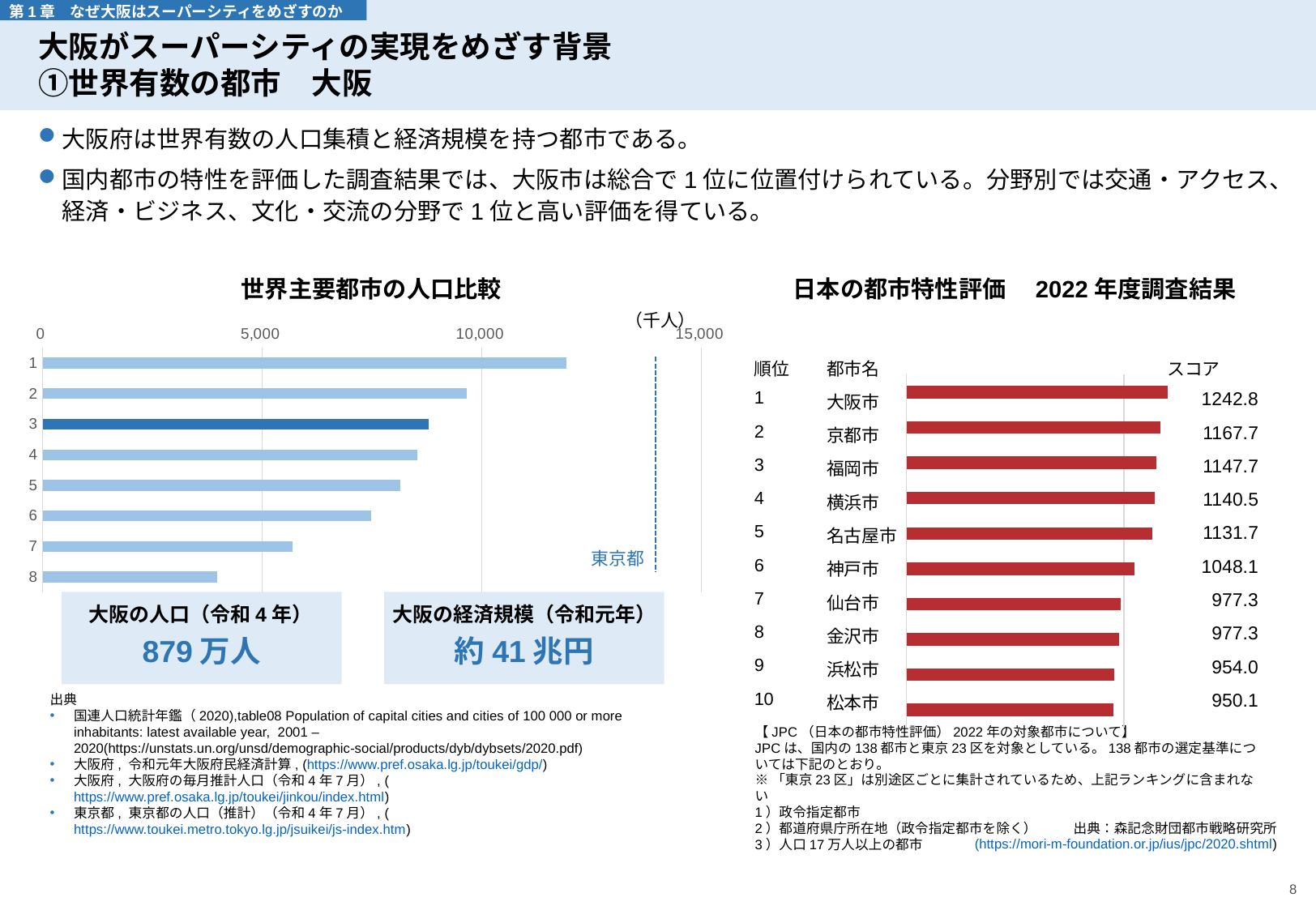

# 大阪がスーパーシティの実現をめざす背景 ①世界有数の都市　大阪
 第1章　なぜ大阪はスーパーシティをめざすのか
大阪府は世界有数の人口集積と経済規模を持つ都市である。
国内都市の特性を評価した調査結果では、大阪市は総合で1位に位置付けられている。分野別では交通・アクセス、経済・ビジネス、文化・交流の分野で1位と高い評価を得ている。
世界主要都市の人口比較
日本の都市特性評価　2022年度調査結果
（千人）

### Chart

| Category |  |
|---|---|
| 順位 | 都市名 |  | スコア |
| --- | --- | --- | --- |
| 1 | 大阪市 |  | 1242.8 |
| 2 | 京都市 |  | 1167.7 |
| 3 | 福岡市 |  | 1147.7 |
| 4 | 横浜市 |  | 1140.5 |
| 5 | 名古屋市 |  | 1131.7 |
| 6 | 神戸市 |  | 1048.1 |
| 7 | 仙台市 |  | 977.3 |
| 8 | 金沢市 |  | 977.3 |
| 9 | 浜松市 |  | 954.0 |
| 10 | 松本市 |  | 950.1 |

東京都

### Chart

| Category |  |
|---|---|
大阪の人口（令和4年）
879万人

大阪の経済規模（令和元年）
約41兆円
出典
国連人口統計年鑑（2020),table08 Population of capital cities and cities of 100 000 or more inhabitants: latest available year,  2001 – 2020(https://unstats.un.org/unsd/demographic-social/products/dyb/dybsets/2020.pdf)
大阪府, 令和元年大阪府民経済計算, (https://www.pref.osaka.lg.jp/toukei/gdp/)
大阪府, 大阪府の毎月推計人口（令和4年7月）, (https://www.pref.osaka.lg.jp/toukei/jinkou/index.html)
東京都, 東京都の人口（推計）（令和4年7月）, (https://www.toukei.metro.tokyo.lg.jp/jsuikei/js-index.htm)
【JPC（日本の都市特性評価）2022年の対象都市について】
JPCは、国内の138都市と東京23区を対象としている。138都市の選定基準については下記のとおり。
※「東京23区」は別途区ごとに集計されているため、上記ランキングに含まれない
1）政令指定都市
2）都道府県庁所在地（政令指定都市を除く）
3）人口17万人以上の都市
出典：森記念財団都市戦略研究所
(https://mori-m-foundation.or.jp/ius/jpc/2020.shtml)
8